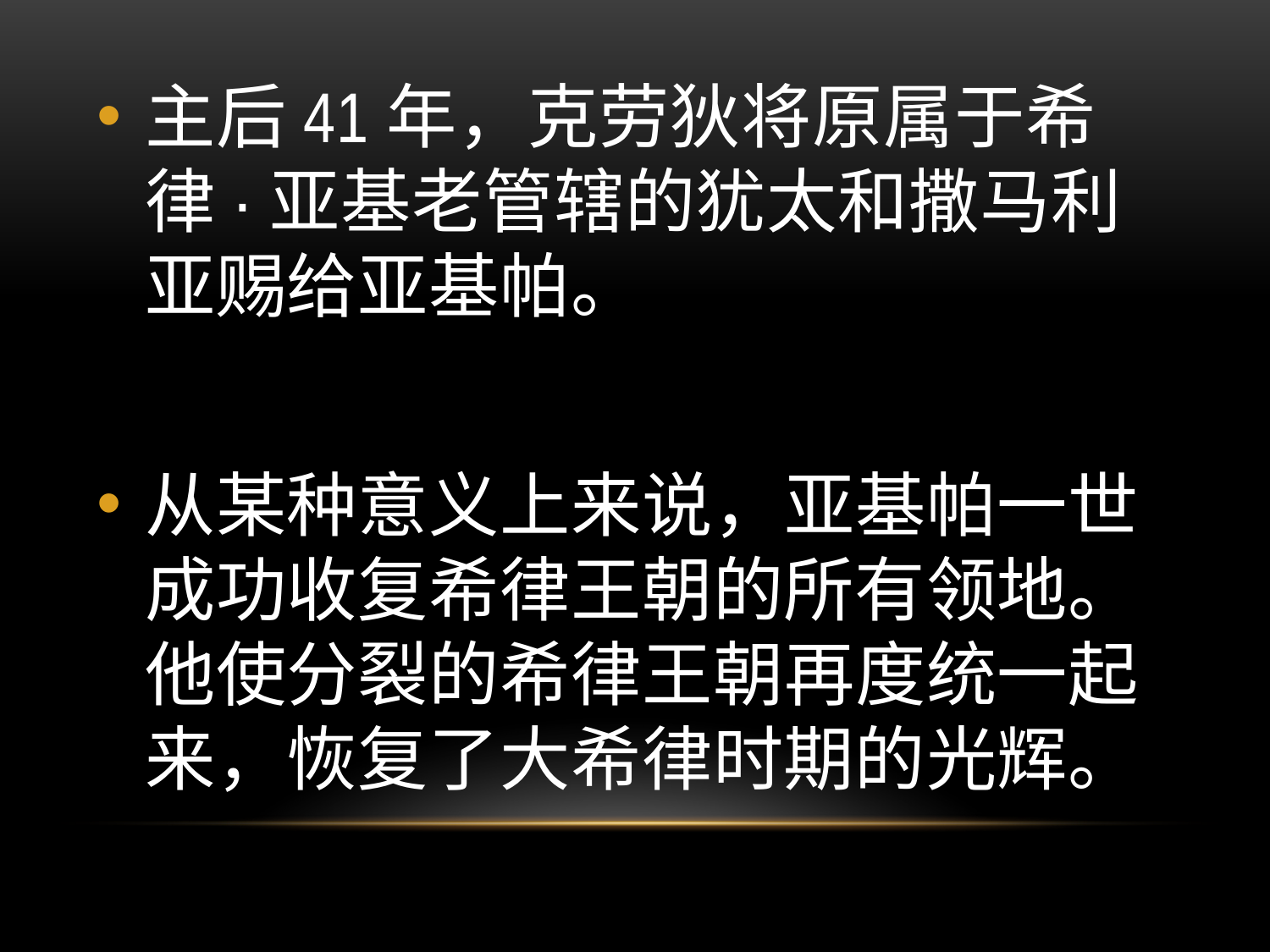

主后41年，克劳狄将原属于希律·亚基老管辖的犹太和撒马利亚赐给亚基帕。

从某种意义上来说，亚基帕一世成功收复希律王朝的所有领地。他使分裂的希律王朝再度统一起来，恢复了大希律时期的光辉。